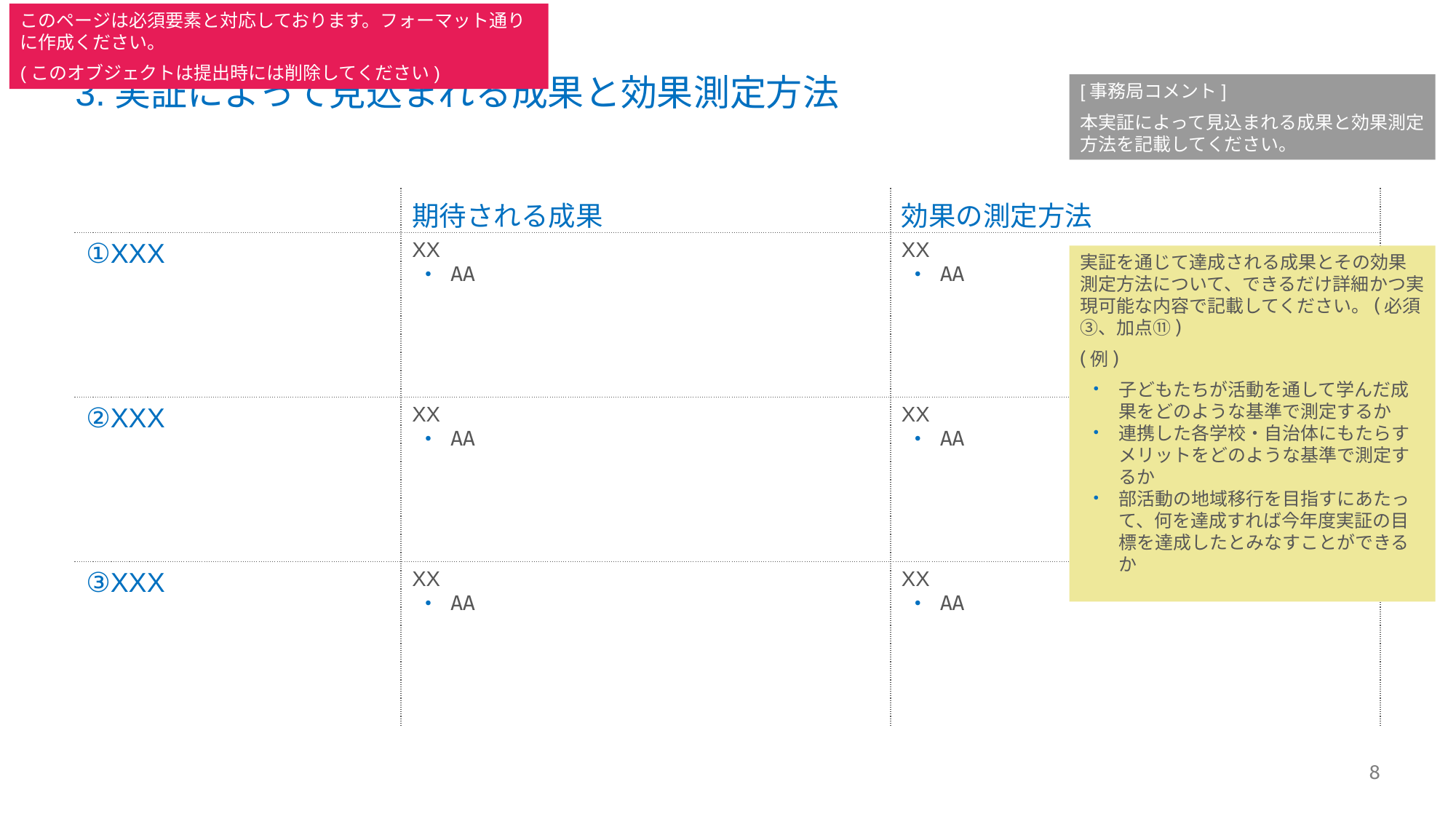

このページは必須要素と対応しております。フォーマット通りに作成ください。
(このオブジェクトは提出時には削除してください)
# 3.実証によって見込まれる成果と効果測定方法
[事務局コメント]
本実証によって見込まれる成果と効果測定方法を記載してください。
|  | 期待される成果 | 効果の測定方法 |
| --- | --- | --- |
| ①XXX | XX AA | XX AA |
| ②XXX | XX AA | XX AA |
| ③XXX | XX AA | XX AA |
実証を通じて達成される成果とその効果測定方法について、できるだけ詳細かつ実現可能な内容で記載してください。(必須③、加点⑪)
(例)
子どもたちが活動を通して学んだ成果をどのような基準で測定するか
連携した各学校・自治体にもたらすメリットをどのような基準で測定するか
部活動の地域移行を目指すにあたって、何を達成すれば今年度実証の目標を達成したとみなすことができるか